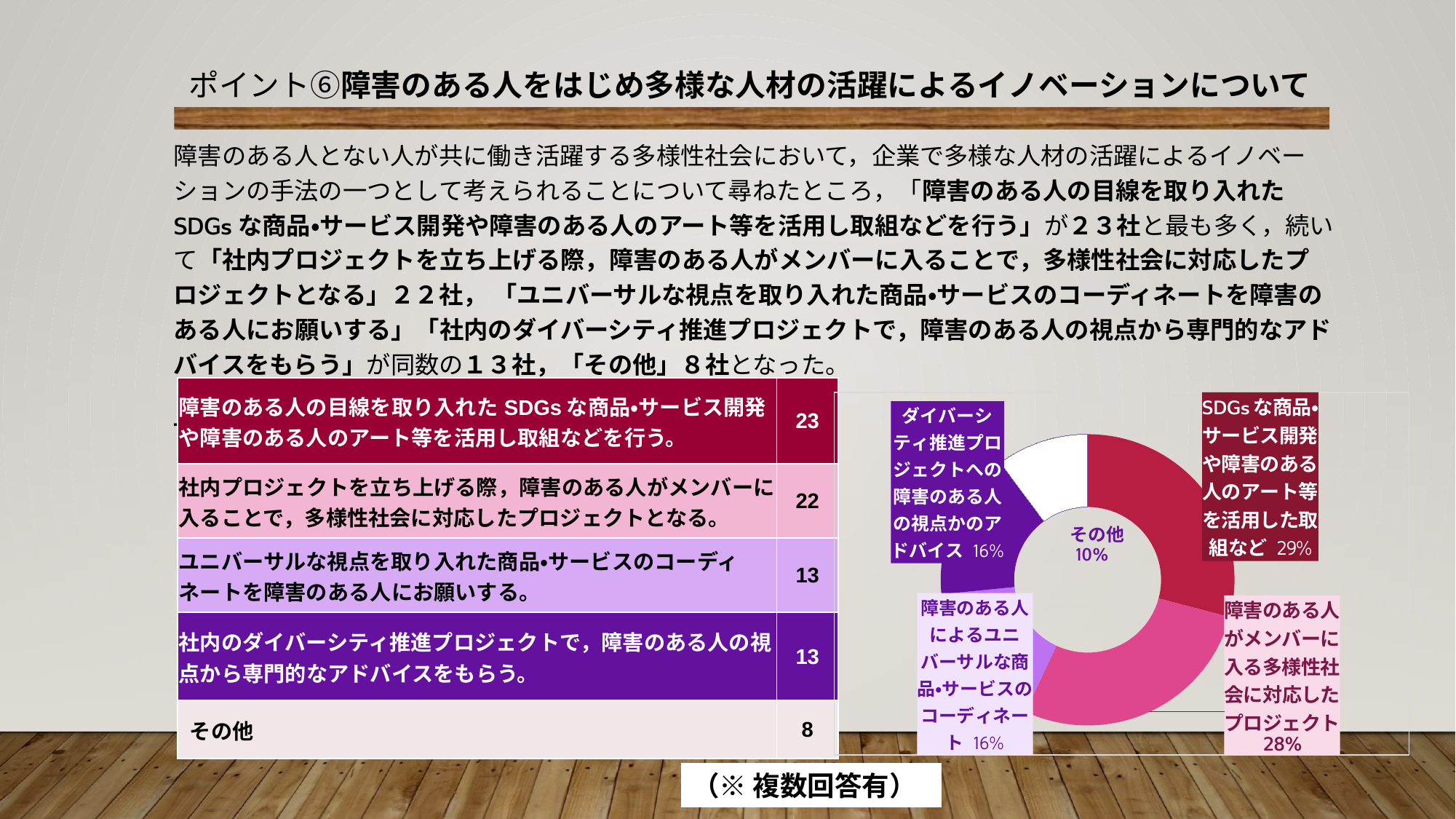

ポイント⑥障害のある人をはじめ多様な人材の活躍によるイノベーションについて

障害のある人とない人が共に働き活躍する多様性社会において，企業で多様な人材の活躍によるイノベーションの手法の一つとして考えられることについて尋ねたところ，「障害のある人の目線を取り入れたSDGsな商品・サービス開発や障害のある人のアート等を活用し取組などを行う」が２３社と最も多く，続いて「社内プロジェクトを立ち上げる際，障害のある人がメンバーに入ることで，多様性社会に対応したプロジェクトとなる」２２社， 「ユニバーサルな視点を取り入れた商品・サービスのコーディネートを障害のある人にお願いする」「社内のダイバーシティ推進プロジェクトで，障害のある人の視点から専門的なアドバイスをもらう」が同数の１３社，「その他」８社となった。
」

| 障害のある人の目線を取り入れたSDGsな商品・サービス開発や障害のある人のアート等を活用し取組などを行う。 | 23 |
| --- | --- |
| 社内プロジェクトを立ち上げる際，障害のある人がメンバーに入ることで，多様性社会に対応したプロジェクトとなる。 | 22 |
| ユニバーサルな視点を取り入れた商品・サービスのコーディネートを障害のある人にお願いする。 | 13 |
| 社内のダイバーシティ推進プロジェクトで，障害のある人の視点から専門的なアドバイスをもらう。 | 13 |
| その他 | 8 |

### Chart

| Category |  |
|---|---|
| 障害のある人の目線を取り入れたSDGsな商品・サービス開発や障害のある人のアート等を活用し取組などを行う。  | 23.0 |
| 社内プロジェクトを立ち上げる際，障害のある人がメンバーに入ることで，多様性社会に対応したプロジェクトとなる。 | 22.0 |
| ユニバーサルな視点を取り入れた商品・サービスのコーディネートを障害のある人にお願いする。 | 13.0 |
| 社内のダイバーシティ推進プロジェクトで，障害のある人の視点から専門的なアドバイスをもらう。 | 13.0 |
|  その他 | 8.0 |
（※ 複数回答有）